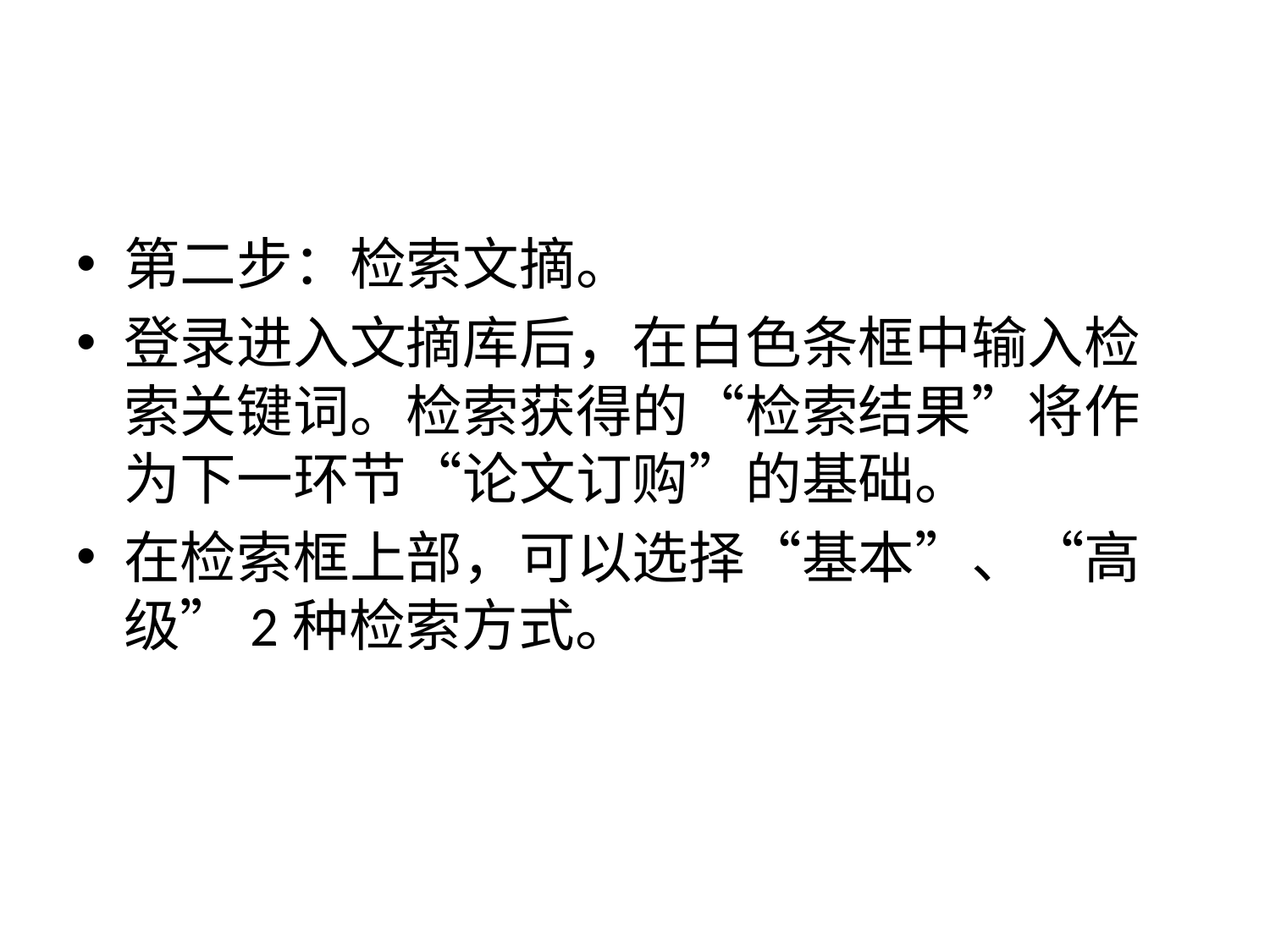

#
第二步：检索文摘。
登录进入文摘库后，在白色条框中输入检索关键词。检索获得的“检索结果”将作为下一环节“论文订购”的基础。
在检索框上部，可以选择“基本”、“高级”2种检索方式。